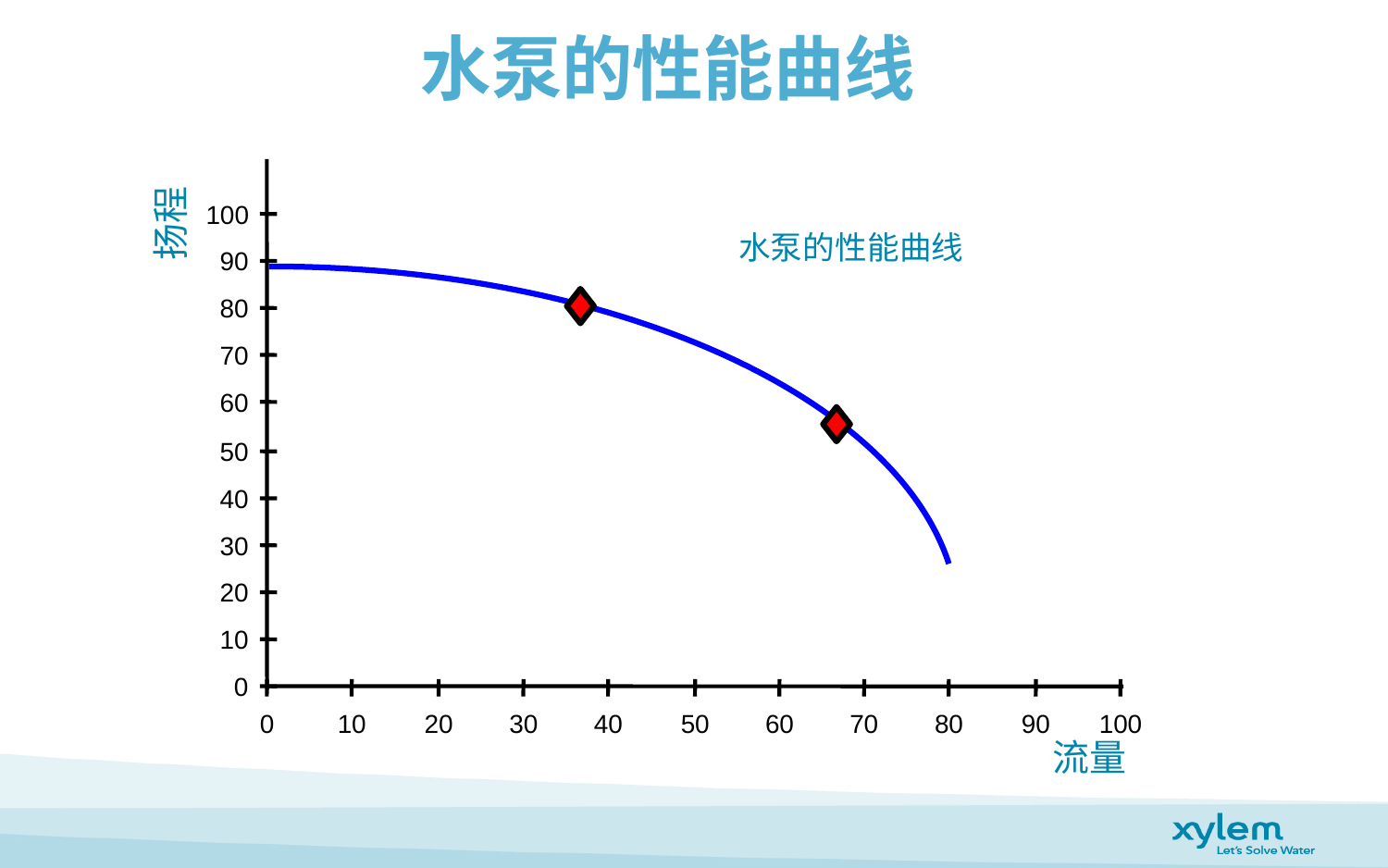

水泵的性能曲线

100
扬程

水泵的性能曲线
90

80

70

60

50

40

30

20

10

0

0
10
20
30
40
50
60
70
80
90
100
流量